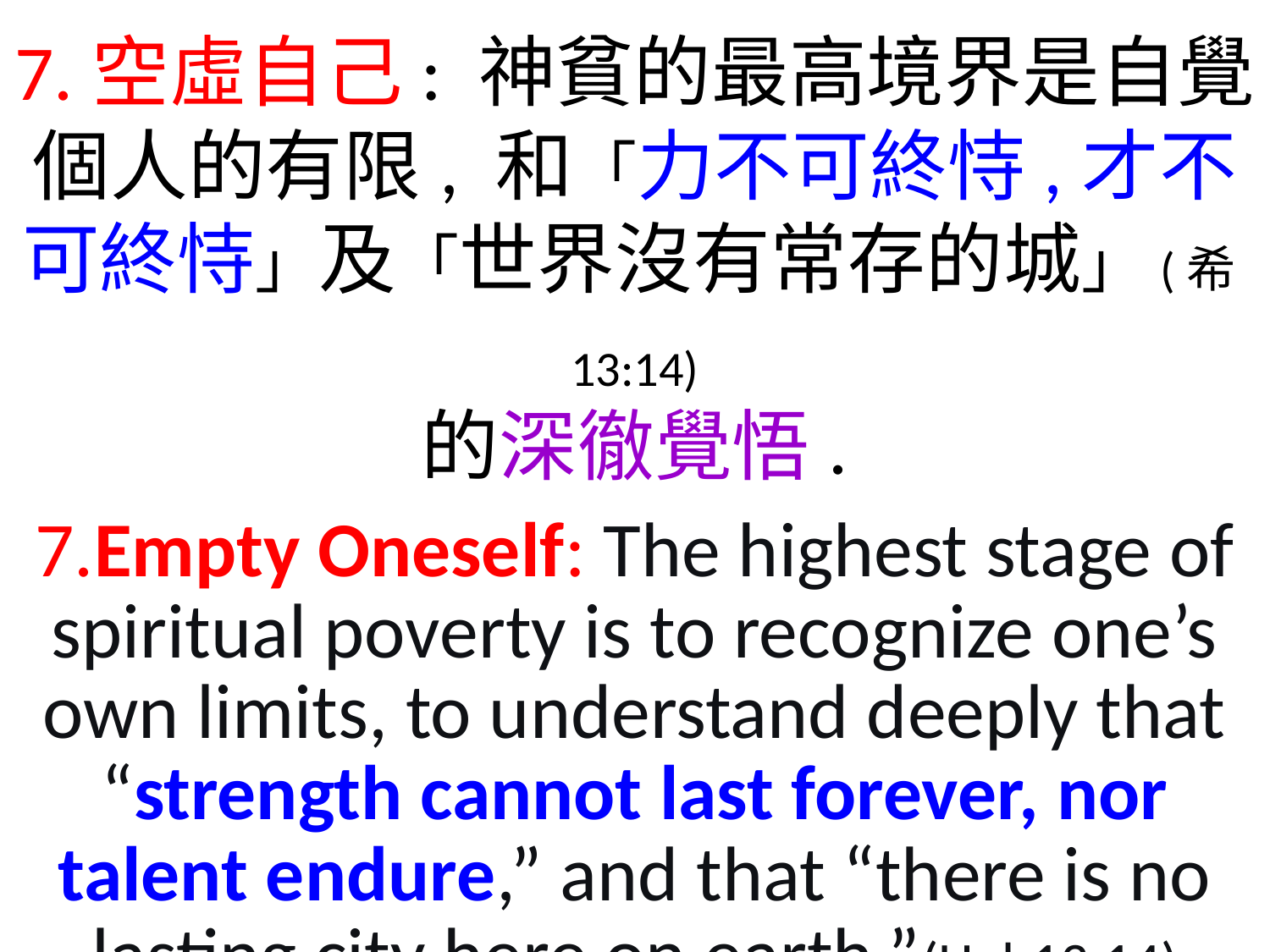

7.空虛自己: 神貧的最高境界是自覺個人的有限, 和「力不可終恃,才不可終恃」及「世界沒有常存的城」(希13:14)
的深徹覺悟.
7.Empty Oneself: The highest stage of spiritual poverty is to recognize one’s own limits, to understand deeply that “strength cannot last forever, nor talent endure,” and that “there is no lasting city here on earth.”(Heb13:14)